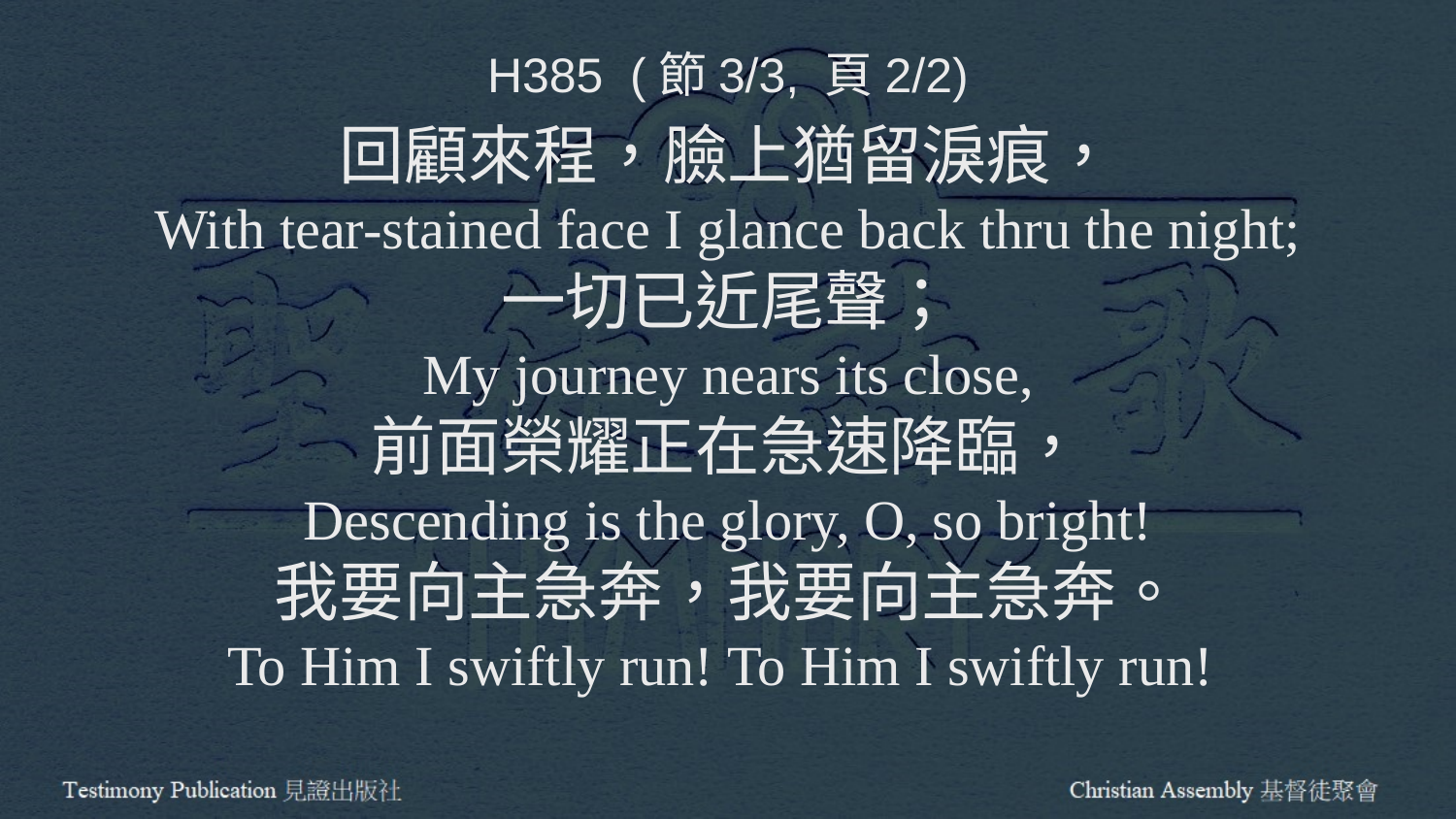

H385  (節3/3, 頁2/2)
回顧來程，臉上猶留淚痕，
With tear-stained face I glance back thru the night;
一切已近尾聲；
My journey nears its close,
前面榮耀正在急速降臨，
Descending is the glory, O, so bright!
我要向主急奔，我要向主急奔。
To Him I swiftly run! To Him I swiftly run!